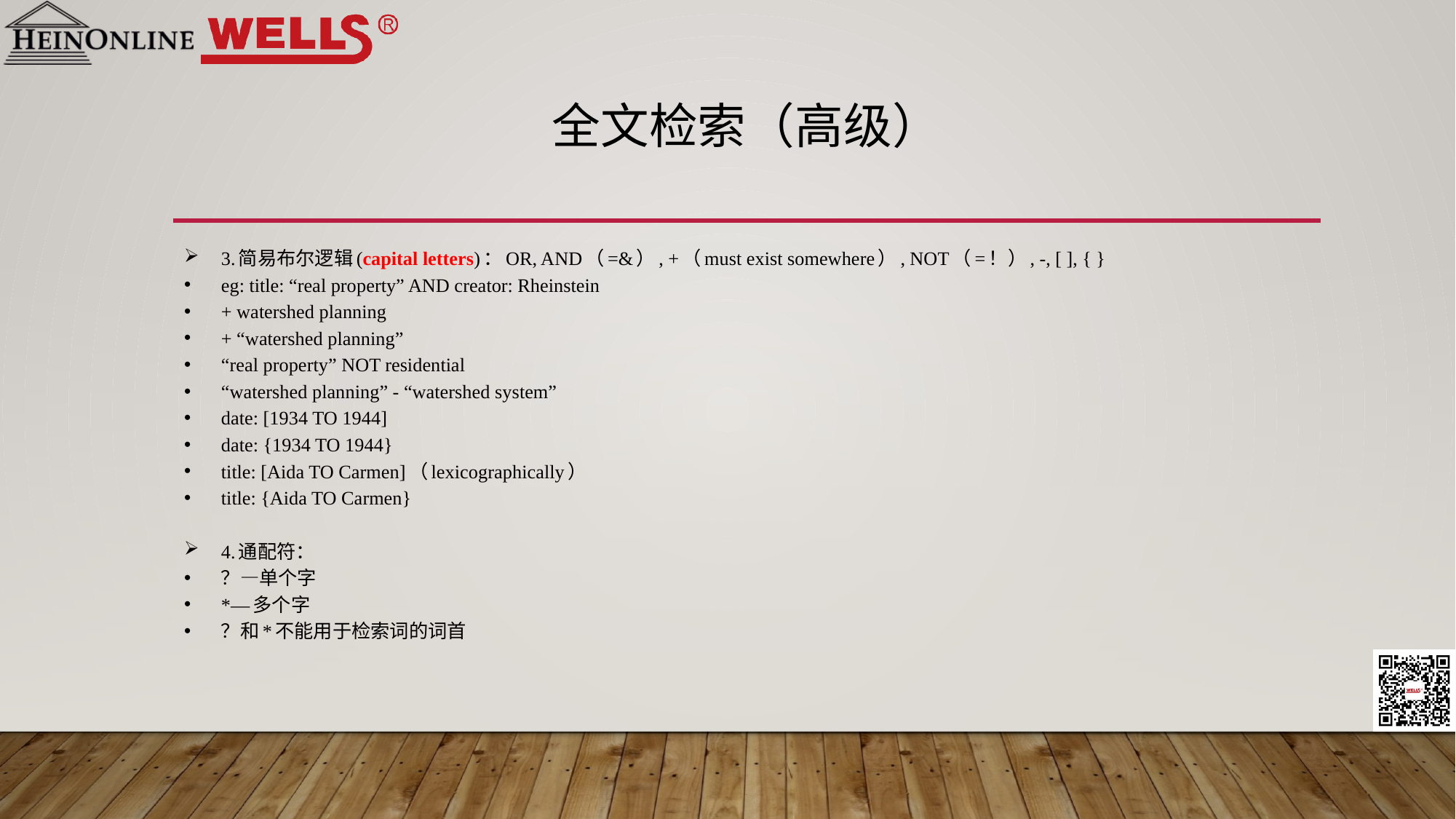

# 全文检索（高级）
3.简易布尔逻辑(capital letters)：OR, AND（=&）, +（must exist somewhere）, NOT（=！）, -, [ ], { }
eg: title: “real property” AND creator: Rheinstein
+ watershed planning
+ “watershed planning”
“real property” NOT residential
“watershed planning” - “watershed system”
date: [1934 TO 1944]
date: {1934 TO 1944}
title: [Aida TO Carmen]（lexicographically）
title: {Aida TO Carmen}

4.通配符：
？—单个字
*—多个字
？和*不能用于检索词的词首